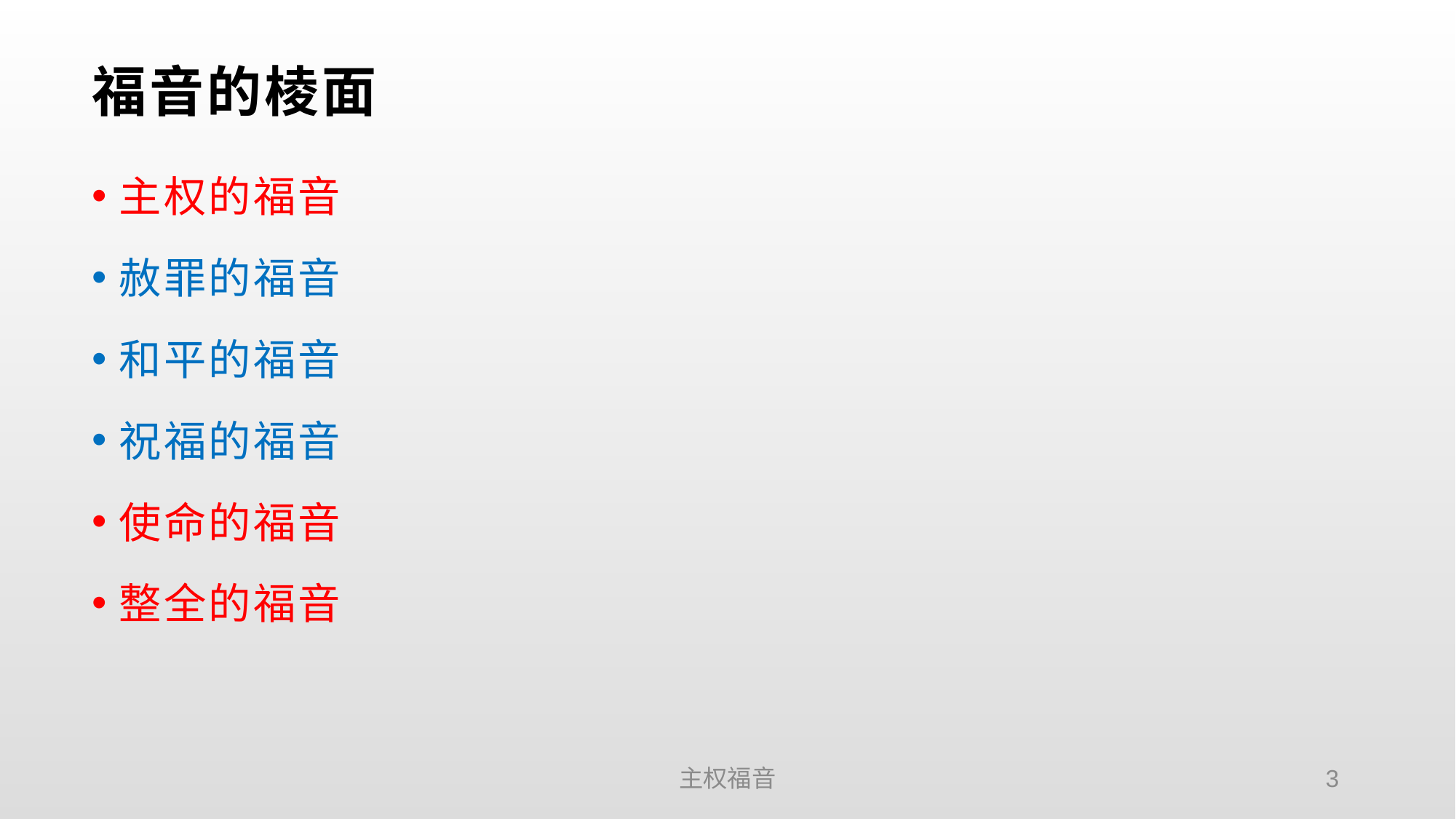

# 福音的棱面
主权的福音
赦罪的福音
和平的福音
祝福的福音
使命的福音
整全的福音
主权福音
3